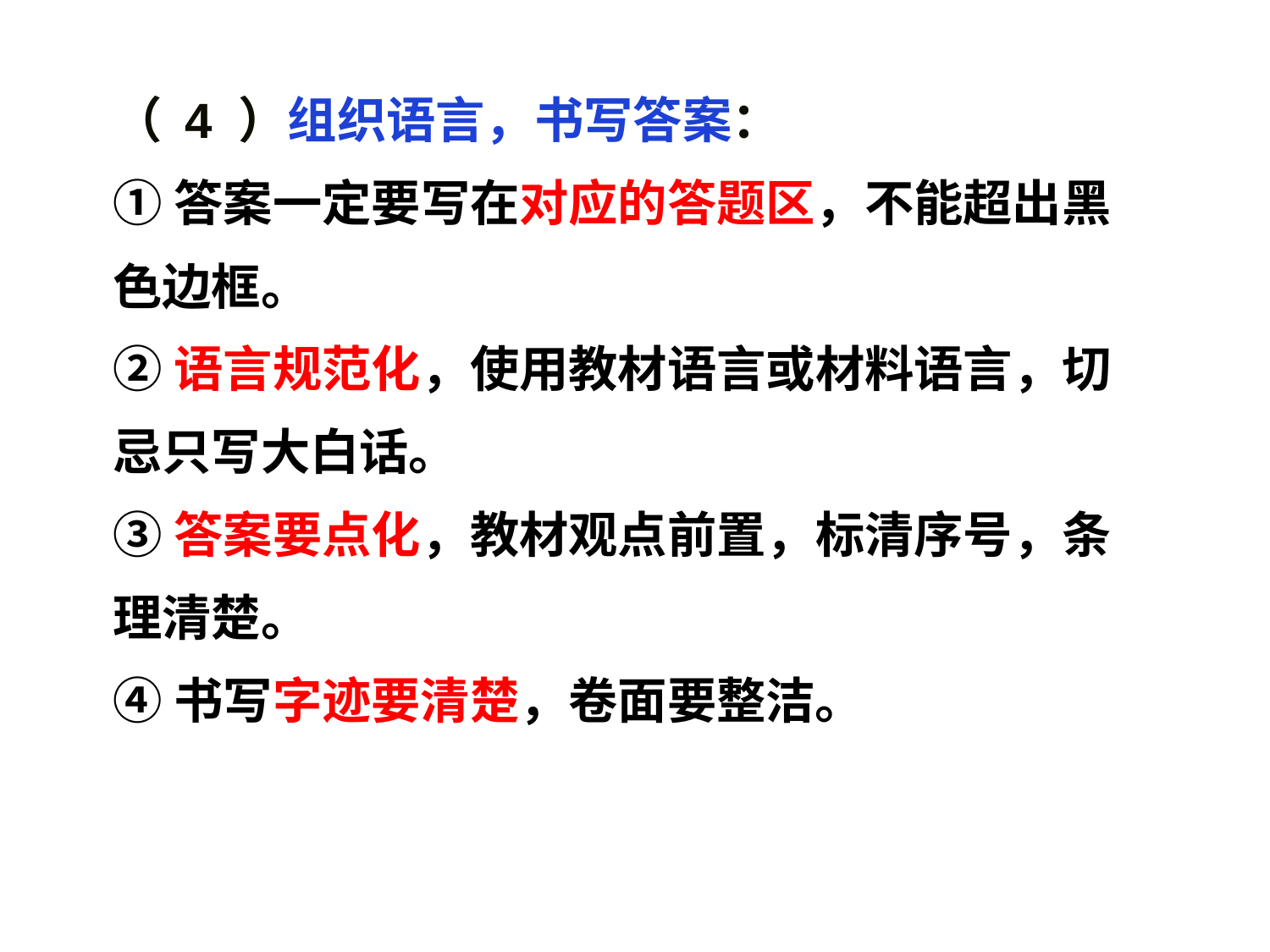

（ 4 ）组织语言，书写答案：
①答案一定要写在对应的答题区，不能超出黑色边框。
②语言规范化，使用教材语言或材料语言，切忌只写大白话。
③答案要点化，教材观点前置，标清序号，条理清楚。
④书写字迹要清楚，卷面要整洁。